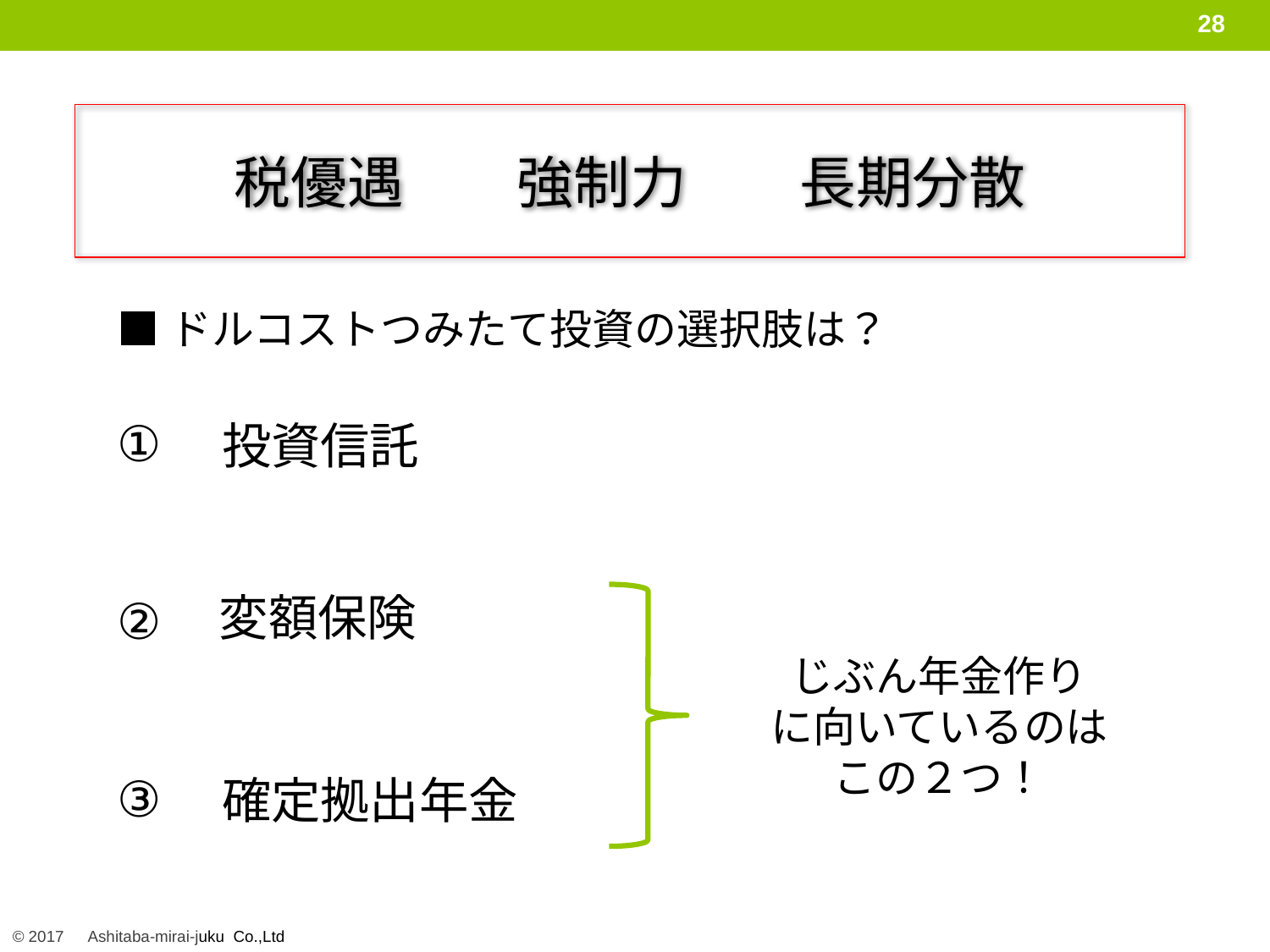

28
税優遇　　強制力　　長期分散
■ドルコストつみたて投資の選択肢は？

①

②

③
投資信託
じぶん年金作り
に向いているのはこの２つ！
変額保険

確定拠出年金
© 2017　Ashitaba-mirai-juku  Co.,Ltd